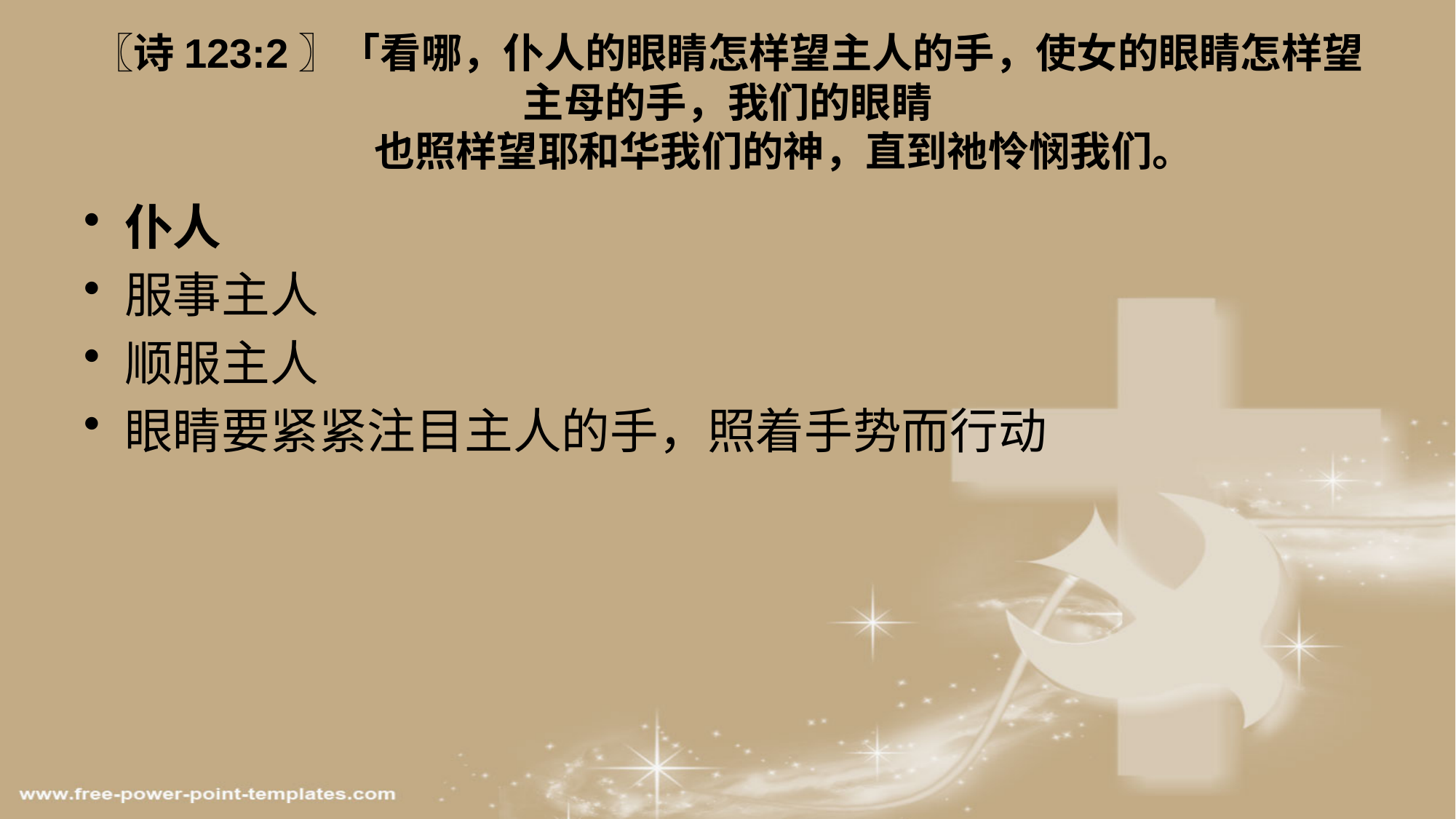

# 〖诗123:2〗「看哪，仆人的眼睛怎样望主人的手，使女的眼睛怎样望主母的手，我们的眼睛 也照样望耶和华我们的神，直到祂怜悯我们。
仆人
服事主人
顺服主人
眼睛要紧紧注目主人的手，照着手势而行动